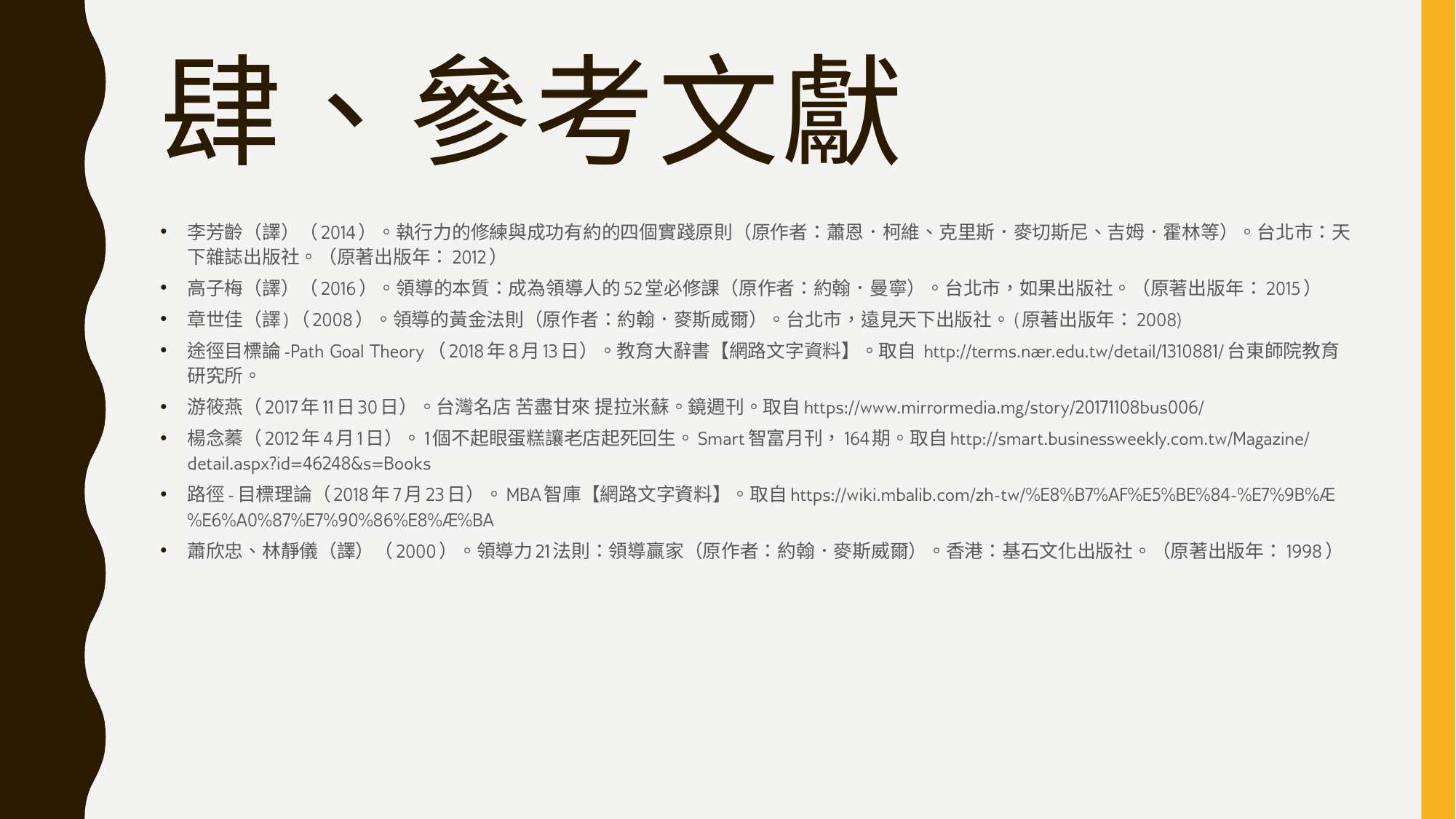

# 肆、參考文獻
李芳齡（譯）（2014）。執行力的修練與成功有約的四個實踐原則（原作者：蕭恩．柯維、克里斯．麥切斯尼、吉姆．霍林等）。台北市：天下雜誌出版社。（原著出版年：2012）
高子梅（譯）（2016）。領導的本質：成為領導人的52堂必修課（原作者：約翰．曼寧）。台北市，如果出版社。（原著出版年：2015）
章世佳（譯)（2008）。領導的黃金法則（原作者：約翰．麥斯威爾）。台北市，遠見天下出版社。(原著出版年：2008)
途徑目標論-Path Goal Theory（2018年8月13日）。教育大辭書【網路文字資料】。取自 http://terms.naer.edu.tw/detail/1310881/台東師院教育研究所。
游筱燕（2017年11日30日）。台灣名店 苦盡甘來 提拉米蘇。鏡週刊。取自https://www.mirrormedia.mg/story/20171108bus006/
楊念蓁（2012年4月1日）。1個不起眼蛋糕讓老店起死回生。Smart智富月刊，164期。取自http://smart.businessweekly.com.tw/Magazine/detail.aspx?id=46248&s=Books
路徑-目標理論（2018年7月23日）。MBA智庫【網路文字資料】。取自https://wiki.mbalib.com/zh-tw/%E8%B7%AF%E5%BE%84-%E7%9B%AE%E6%A0%87%E7%90%86%E8%AE%BA
蕭欣忠、林靜儀（譯）（2000）。領導力21法則：領導贏家（原作者：約翰．麥斯威爾）。香港：基石文化出版社。（原著出版年：1998）